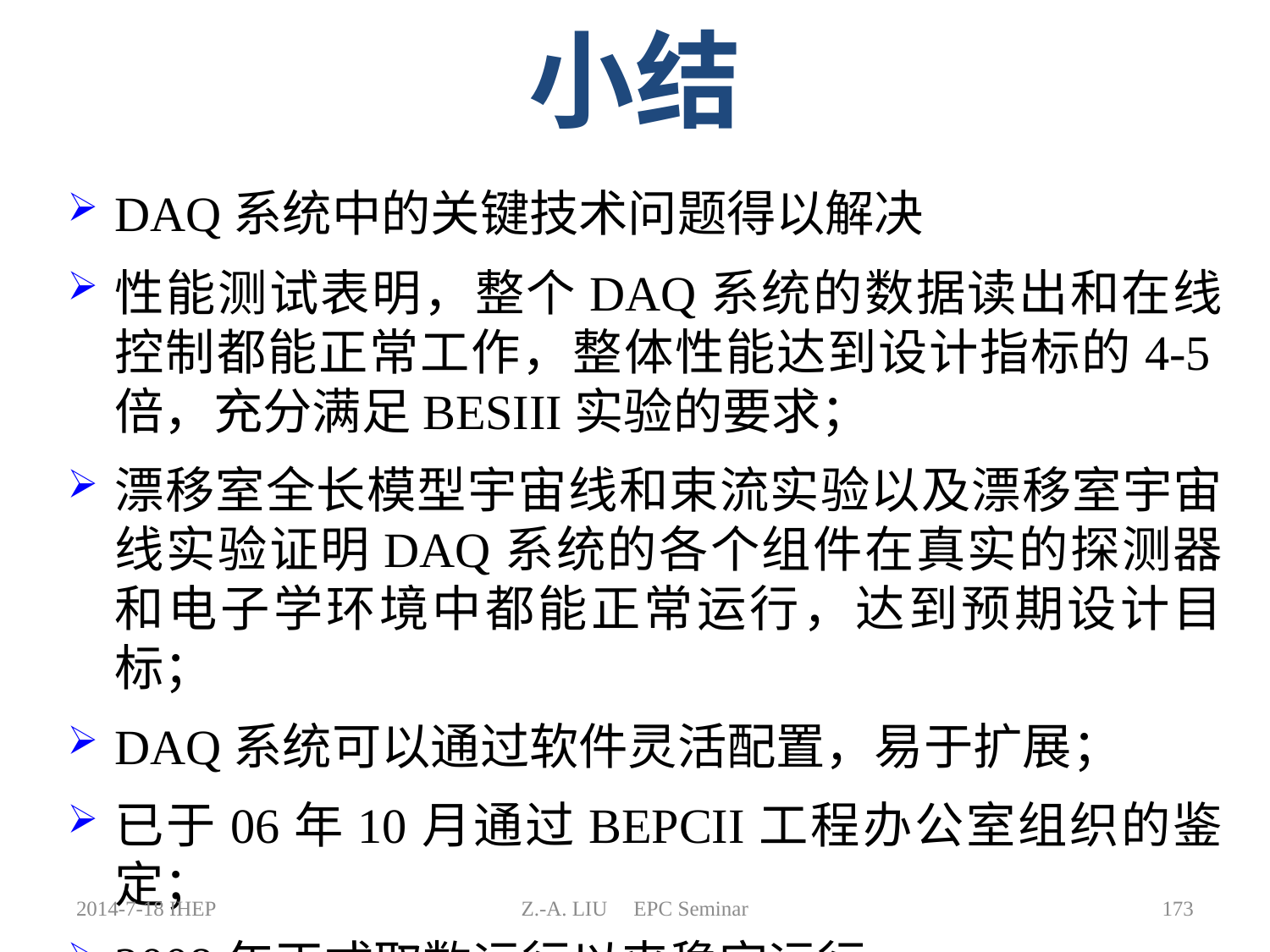

小结
DAQ系统中的关键技术问题得以解决
性能测试表明，整个DAQ系统的数据读出和在线控制都能正常工作，整体性能达到设计指标的4-5倍，充分满足BESIII实验的要求；
漂移室全长模型宇宙线和束流实验以及漂移室宇宙线实验证明DAQ系统的各个组件在真实的探测器和电子学环境中都能正常运行，达到预期设计目标；
DAQ系统可以通过软件灵活配置，易于扩展；
已于06年10月通过BEPCII工程办公室组织的鉴定；
2008年正式取数运行以来稳定运行。
2014-7-18 IHEP
Z.-A. LIU     EPC Seminar
173